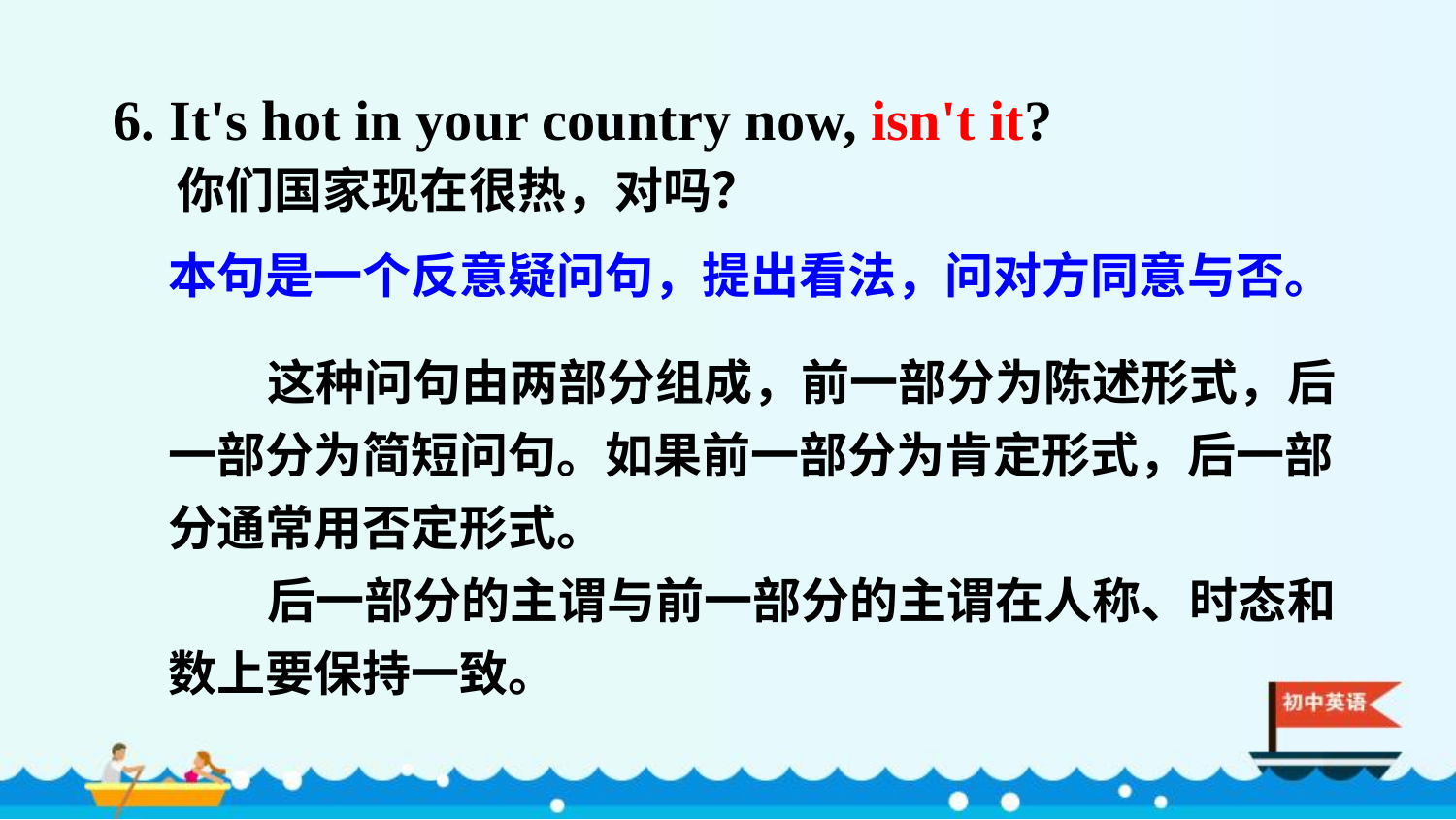

6. It's hot in your country now, isn't it?
    你们国家现在很热，对吗？
本句是一个反意疑问句，提出看法，问对方同意与否。
        这种问句由两部分组成，前一部分为陈述形式，后一部分为简短问句。如果前一部分为肯定形式，后一部分通常用否定形式。
        后一部分的主谓与前一部分的主谓在人称、时态和数上要保持一致。